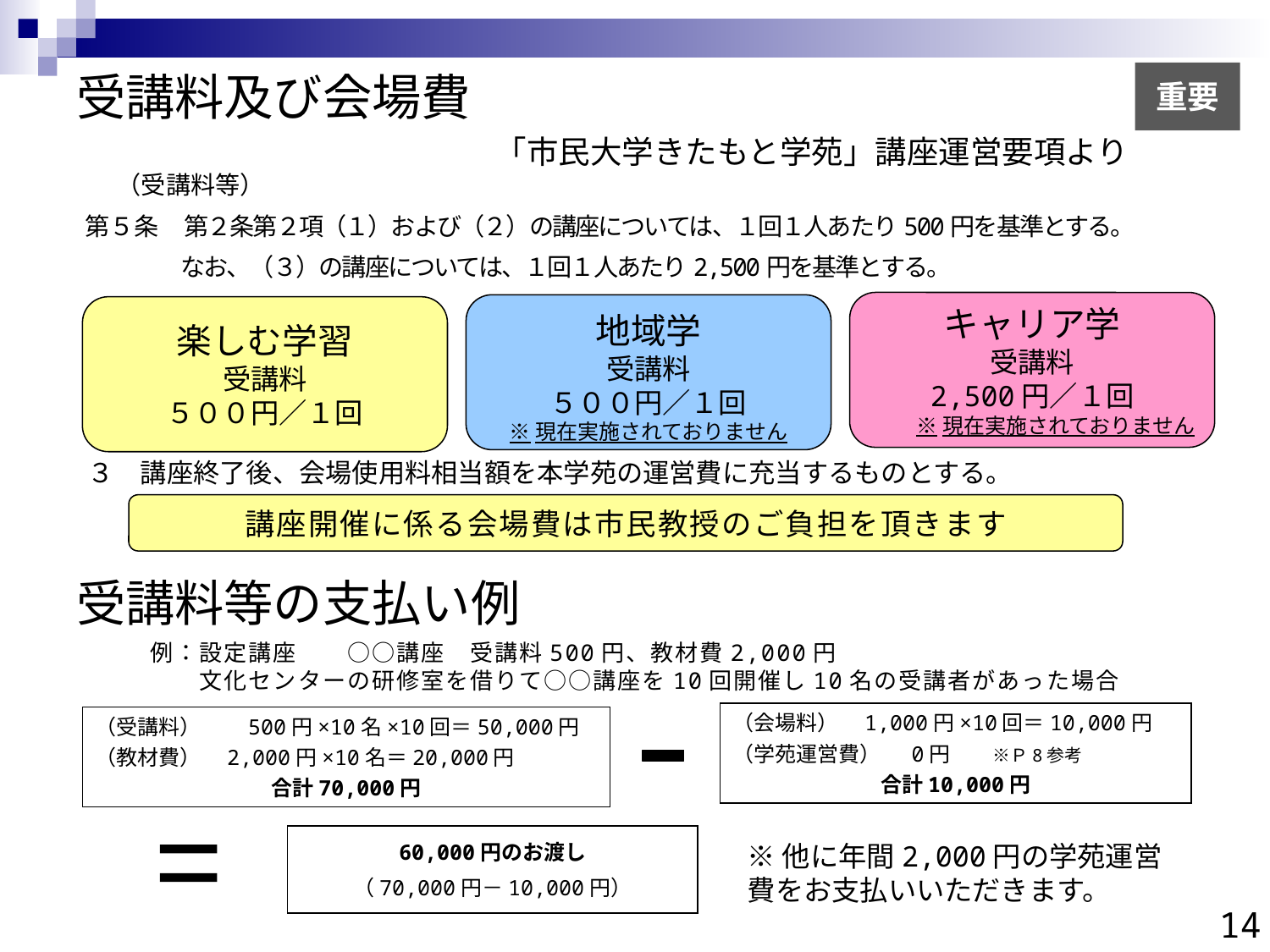

# 受講料及び会場費
重要
「市民大学きたもと学苑」講座運営要項より
　（受講料等）
第５条　第２条第２項（１）および（２）の講座については、１回１人あたり500円を基準とする。
　　　　 なお、（３）の講座については、１回１人あたり2,500円を基準とする。
キャリア学
受講料
2,500円／１回
※現在実施されておりません

地域学
受講料
５００円／１回
※現在実施されておりません

楽しむ学習
受講料
５００円／１回
３　講座終了後、会場使用料相当額を本学苑の運営費に充当するものとする。
講座開催に係る会場費は市民教授のご負担を頂きます
受講料等の支払い例
例：設定講座　　○○講座　受講料500円、教材費2,000円
　　文化センターの研修室を借りて○○講座を10回開催し10名の受講者があった場合
（会場料）　1,000円×10回＝10,000円
（学苑運営費）　 0円　　※Ｐ8参考
合計10,000円
（受講料）　　500円×10名×10回＝50,000円
（教材費）　2,000円×10名＝20,000円
合計70,000円

60,000円のお渡し
（70,000円－10,000円）
※他に年間2,000円の学苑運営費をお支払いいただきます。
＝
14